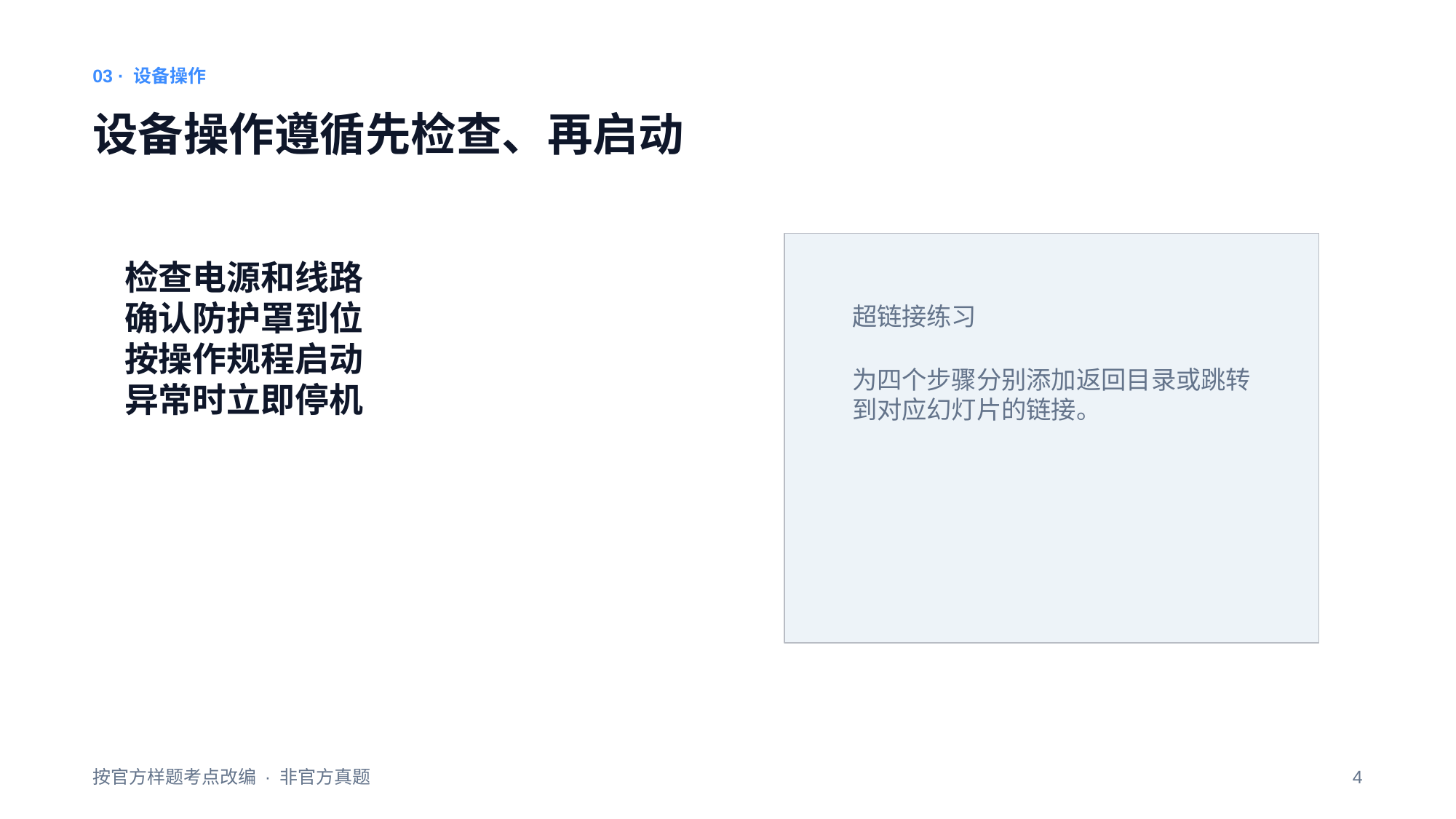

03 · 设备操作
设备操作遵循先检查、再启动

检查电源和线路
确认防护罩到位
按操作规程启动
异常时立即停机
超链接练习

为四个步骤分别添加返回目录或跳转到对应幻灯片的链接。
按官方样题考点改编 · 非官方真题
4